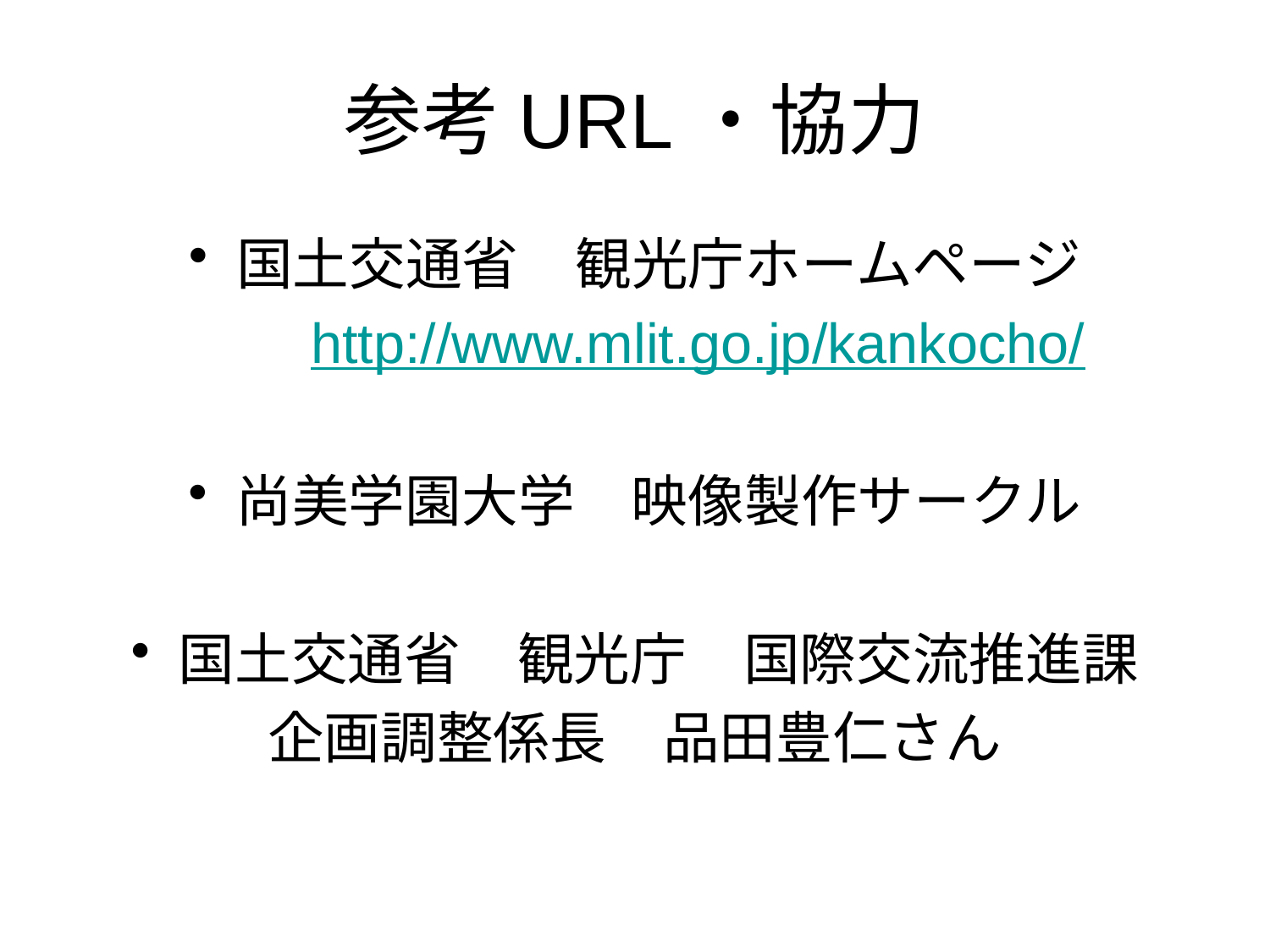

# 参考URL・協力
国土交通省　観光庁ホームページ
　　http://www.mlit.go.jp/kankocho/

尚美学園大学　映像製作サークル

国土交通省　観光庁　国際交流推進課
企画調整係長　品田豊仁さん